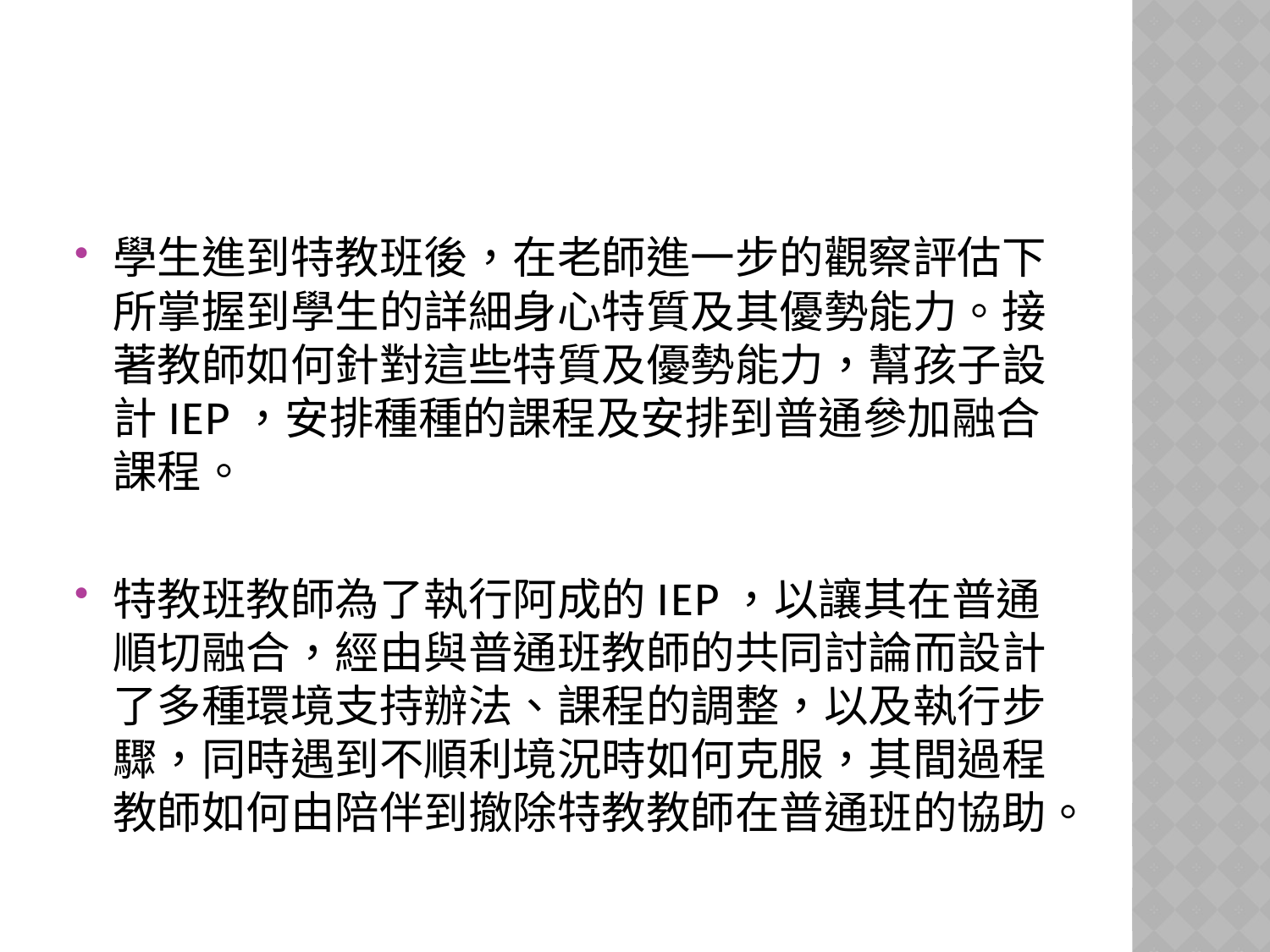

#
學生進到特教班後，在老師進一步的觀察評估下所掌握到學生的詳細身心特質及其優勢能力。接著教師如何針對這些特質及優勢能力，幫孩子設計IEP，安排種種的課程及安排到普通參加融合課程。

特教班教師為了執行阿成的IEP，以讓其在普通順切融合，經由與普通班教師的共同討論而設計了多種環境支持辦法、課程的調整，以及執行步驟，同時遇到不順利境況時如何克服，其間過程教師如何由陪伴到撤除特教教師在普通班的協助。